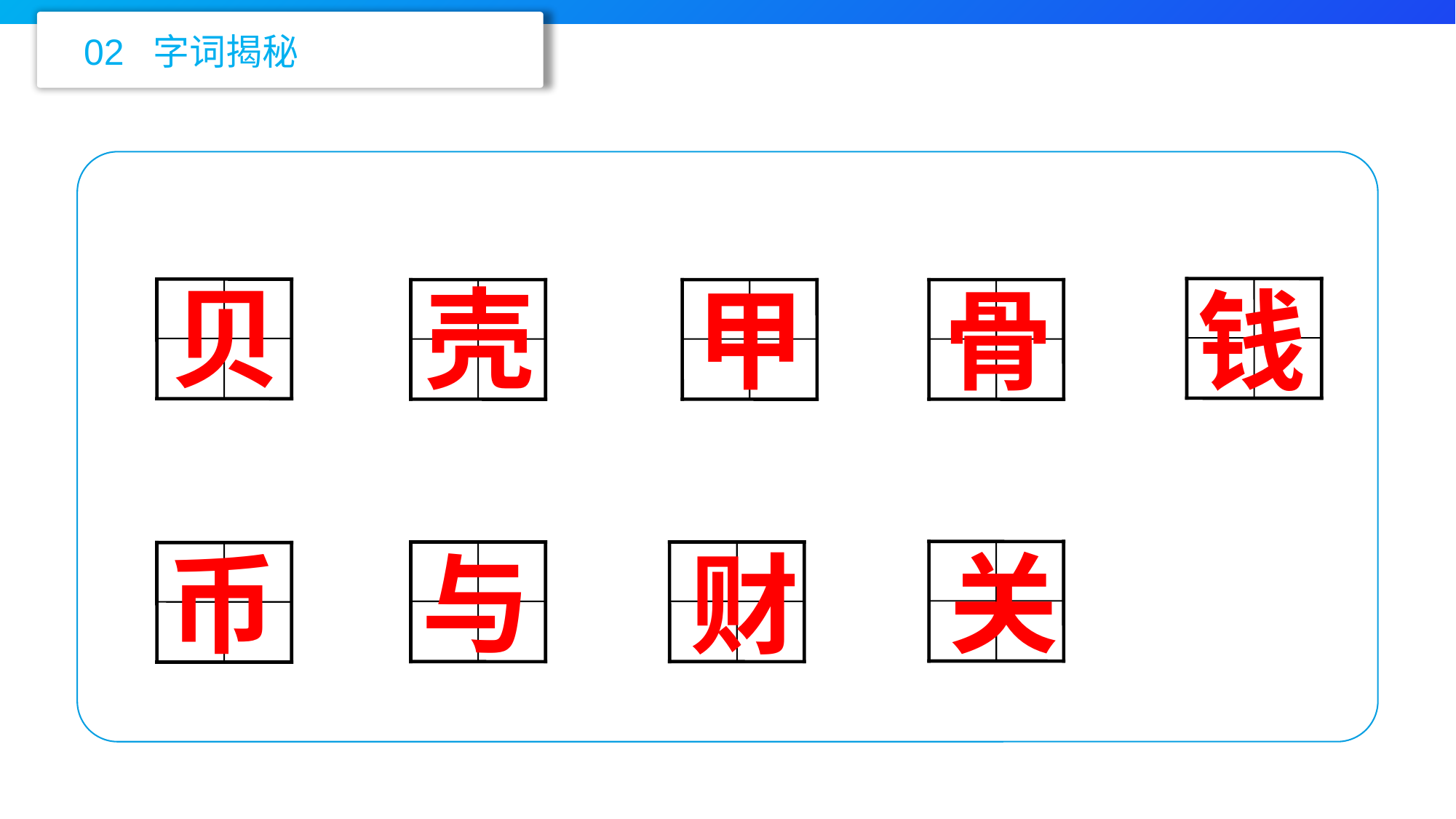

02  字词揭秘
贝
壳
甲
骨
钱

币
与
关
财